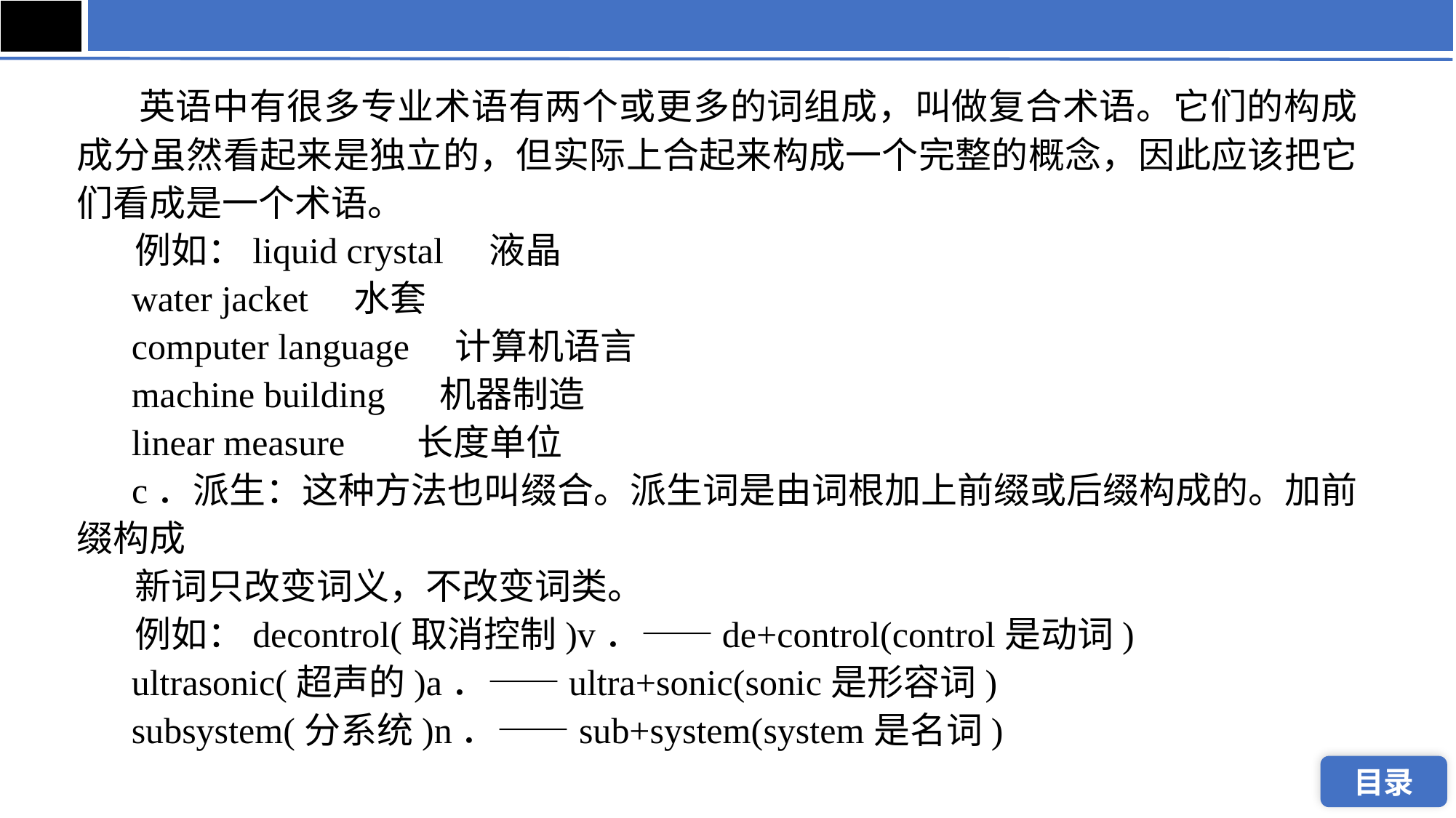

英语中有很多专业术语有两个或更多的词组成，叫做复合术语。它们的构成成分虽然看起来是独立的，但实际上合起来构成一个完整的概念，因此应该把它们看成是一个术语。
      例如：liquid crystal    液晶
      water jacket    水套
      computer language    计算机语言
      machine building     机器制造
      linear measure       长度单位
      c．派生：这种方法也叫缀合。派生词是由词根加上前缀或后缀构成的。加前缀构成
      新词只改变词义，不改变词类。
      例如：decontrol(取消控制)v．——de+control(control是动词)
      ultrasonic(超声的)a．——ultra+sonic(sonic是形容词)
      subsystem(分系统)n．——sub+system(system是名词)